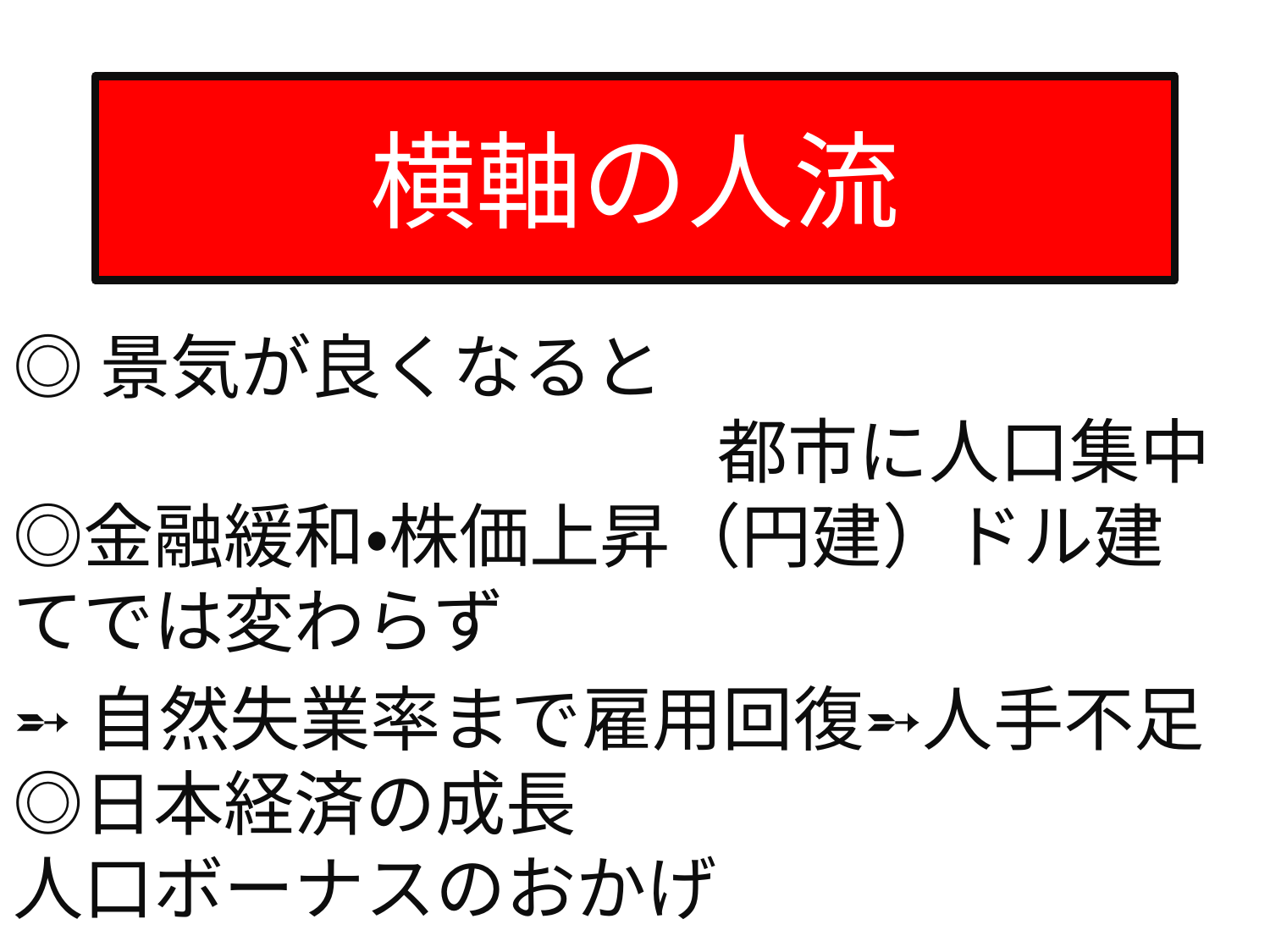

# 横軸の人流
◎景気が良くなると
　　　　　　　　　　都市に人口集中
◎金融緩和・株価上昇（円建）ドル建てでは変わらず
➵自然失業率まで雇用回復➵人手不足
◎日本経済の成長
人口ボーナスのおかげ